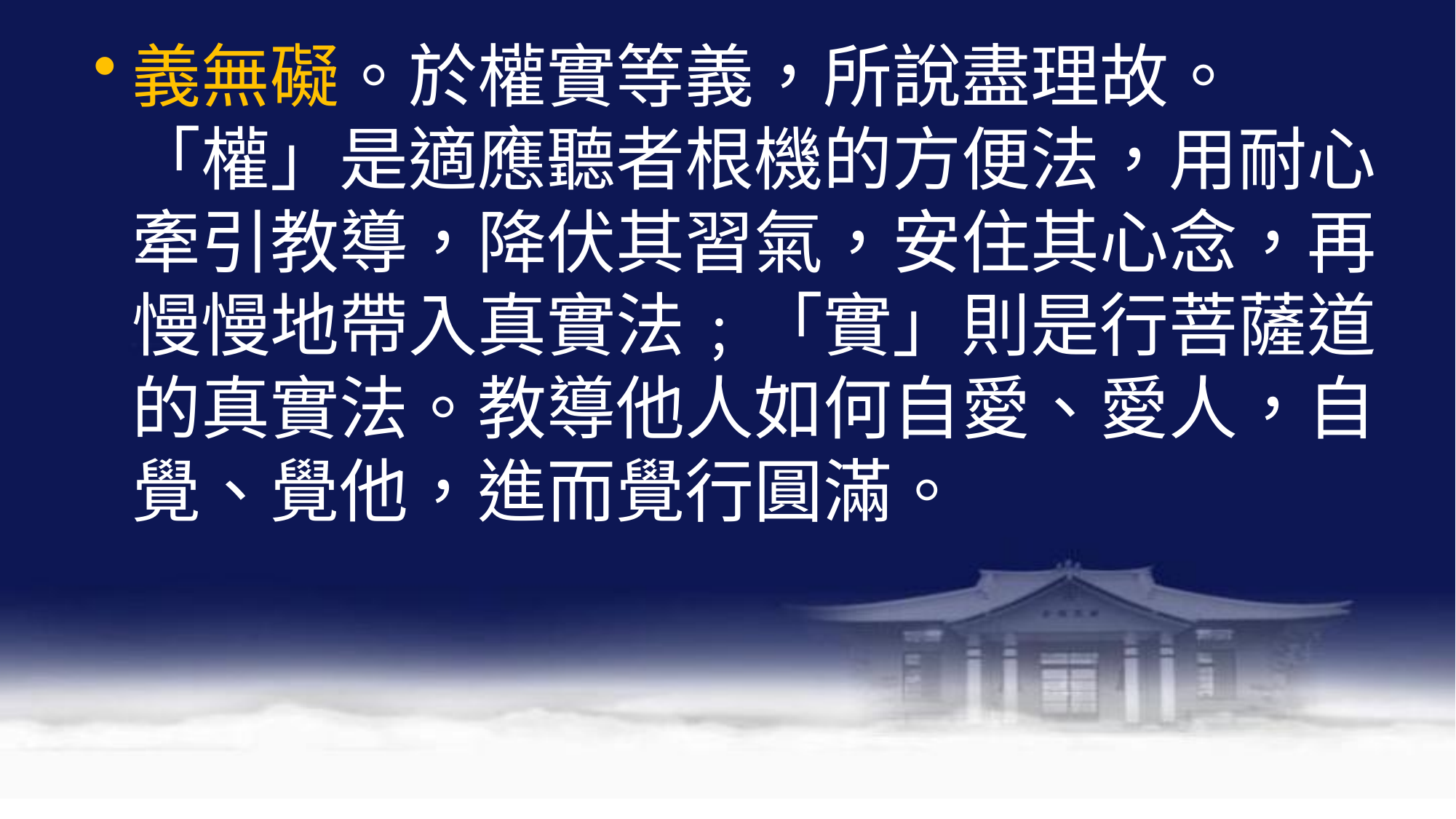

義無礙。於權實等義，所說盡理故。「權」是適應聽者根機的方便法，用耐心牽引教導，降伏其習氣，安住其心念，再慢慢地帶入真實法﹔「實」則是行菩薩道的真實法。教導他人如何自愛、愛人，自覺、覺他，進而覺行圓滿。